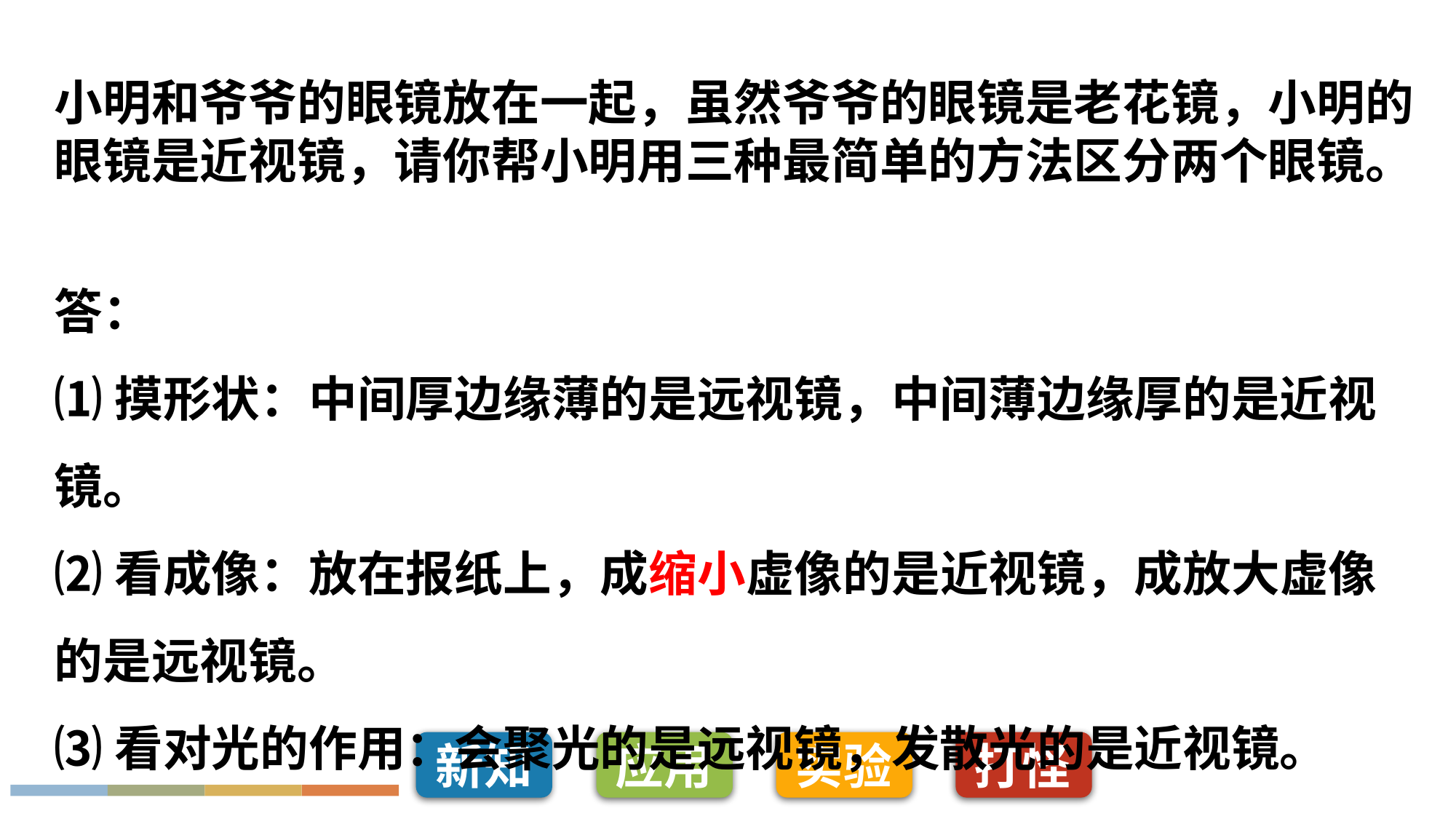

小明和爷爷的眼镜放在一起，虽然爷爷的眼镜是老花镜，小明的眼镜是近视镜，请你帮小明用三种最简单的方法区分两个眼镜。
答：
⑴摸形状：中间厚边缘薄的是远视镜，中间薄边缘厚的是近视镜。
⑵看成像：放在报纸上，成缩小虚像的是近视镜，成放大虚像的是远视镜。
⑶看对光的作用：会聚光的是远视镜，发散光的是近视镜。